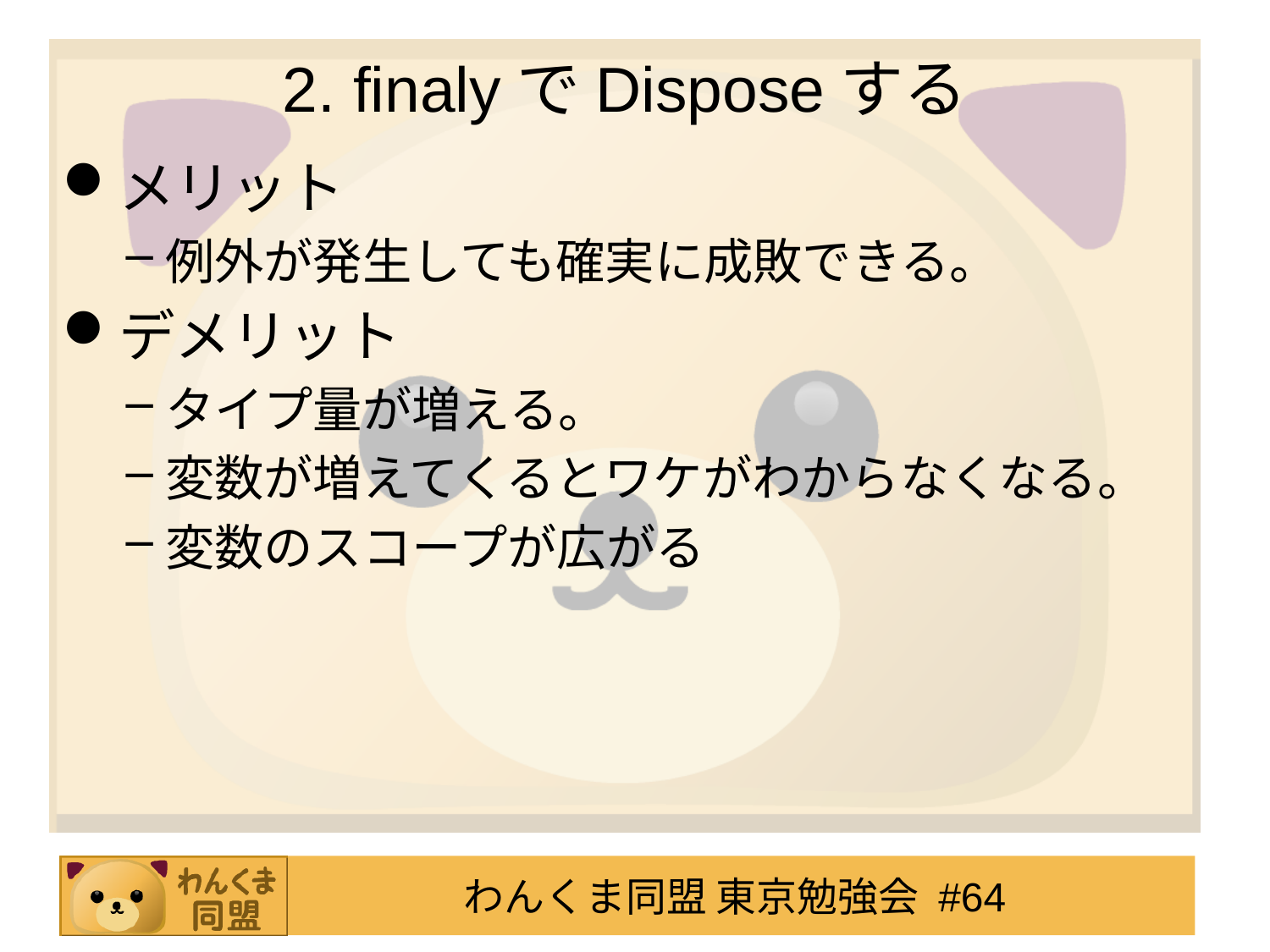

# 2. finalyでDisposeする
メリット
例外が発生しても確実に成敗できる。
デメリット
タイプ量が増える。
変数が増えてくるとワケがわからなくなる。
変数のスコープが広がる